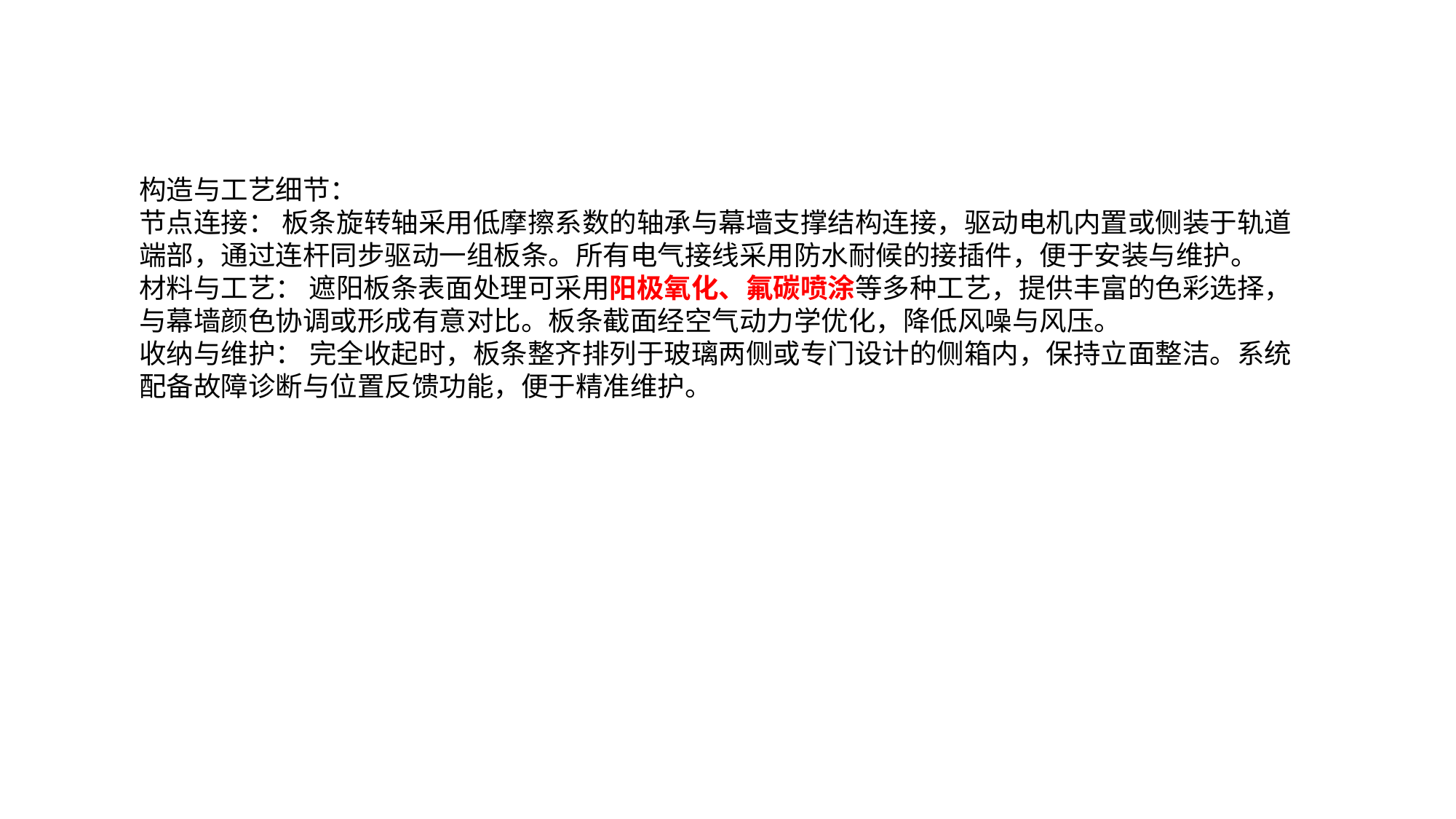

构造与工艺细节：
节点连接： 板条旋转轴采用低摩擦系数的轴承与幕墙支撑结构连接，驱动电机内置或侧装于轨道端部，通过连杆同步驱动一组板条。所有电气接线采用防水耐候的接插件，便于安装与维护。
材料与工艺： 遮阳板条表面处理可采用阳极氧化、氟碳喷涂等多种工艺，提供丰富的色彩选择，与幕墙颜色协调或形成有意对比。板条截面经空气动力学优化，降低风噪与风压。
收纳与维护： 完全收起时，板条整齐排列于玻璃两侧或专门设计的侧箱内，保持立面整洁。系统配备故障诊断与位置反馈功能，便于精准维护。